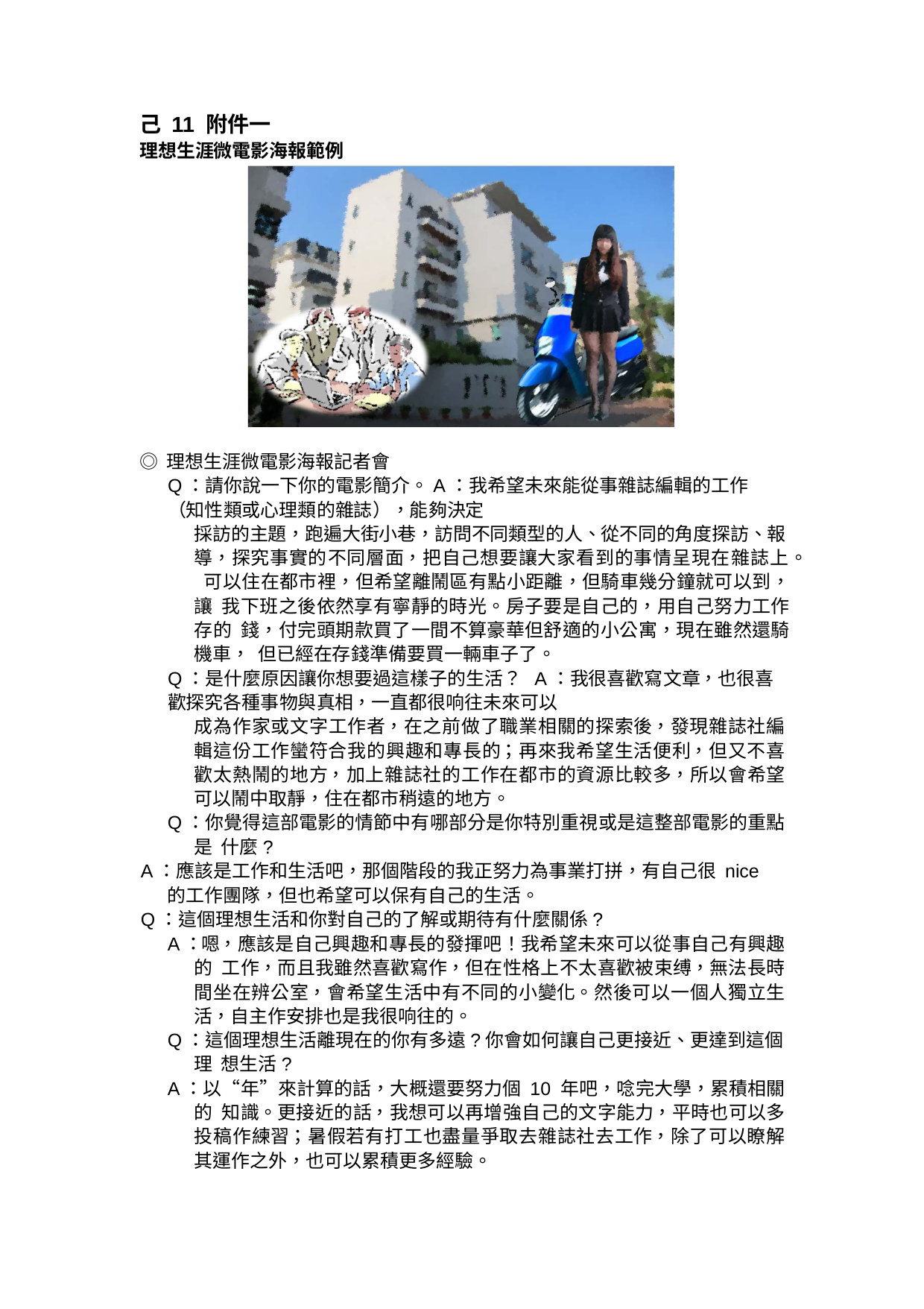

己 11 附件一
理想生涯微電影海報範例

◎ 理想生涯微電影海報記者會
Q：請你說一下你的電影簡介。A：我希望未來能從事雜誌編輯的工作（知性類或心理類的雜誌），能夠決定
採訪的主題，跑遍大街小巷，訪問不同類型的人、從不同的角度探訪、報  導，探究事實的不同層面，把自己想要讓大家看到的事情呈現在雜誌上。  可以住在都市裡，但希望離鬧區有點小距離，但騎車幾分鐘就可以到，讓  我下班之後依然享有寧靜的時光。房子要是自己的，用自己努力工作存的  錢，付完頭期款買了一間不算豪華但舒適的小公寓，現在雖然還騎機車，  但已經在存錢準備要買一輛車子了。
Q：是什麼原因讓你想要過這樣子的生活？  A：我很喜歡寫文章，也很喜歡探究各種事物與真相，一直都很响往未來可以
成為作家或文字工作者，在之前做了職業相關的探索後，發現雜誌社編輯這份工作蠻符合我的興趣和專長的；再來我希望生活便利，但又不喜歡太熱鬧的地方，加上雜誌社的工作在都市的資源比較多，所以會希望可以鬧中取靜，住在都市稍遠的地方。
Q：你覺得這部電影的情節中有哪部分是你特別重視或是這整部電影的重點是  什麼?
A：應該是工作和生活吧，那個階段的我正努力為事業打拼，有自己很 nice
的工作團隊，但也希望可以保有自己的生活。
Q：這個理想生活和你對自己的了解或期待有什麼關係?
A：嗯，應該是自己興趣和專長的發揮吧！我希望未來可以從事自己有興趣的  工作，而且我雖然喜歡寫作，但在性格上不太喜歡被束缚，無法長時間坐在辨公室，會希望生活中有不同的小變化。然後可以一個人獨立生活，自主作安排也是我很响往的。
Q：這個理想生活離現在的你有多遠?你會如何讓自己更接近、更達到這個理  想生活?
A：以“年”來計算的話，大概還要努力個 10 年吧，唸完大學，累積相關的  知識。更接近的話，我想可以再增強自己的文字能力，平時也可以多投稿作練習；暑假若有打工也盡量爭取去雜誌社去工作，除了可以瞭解其運作之外，也可以累積更多經驗。